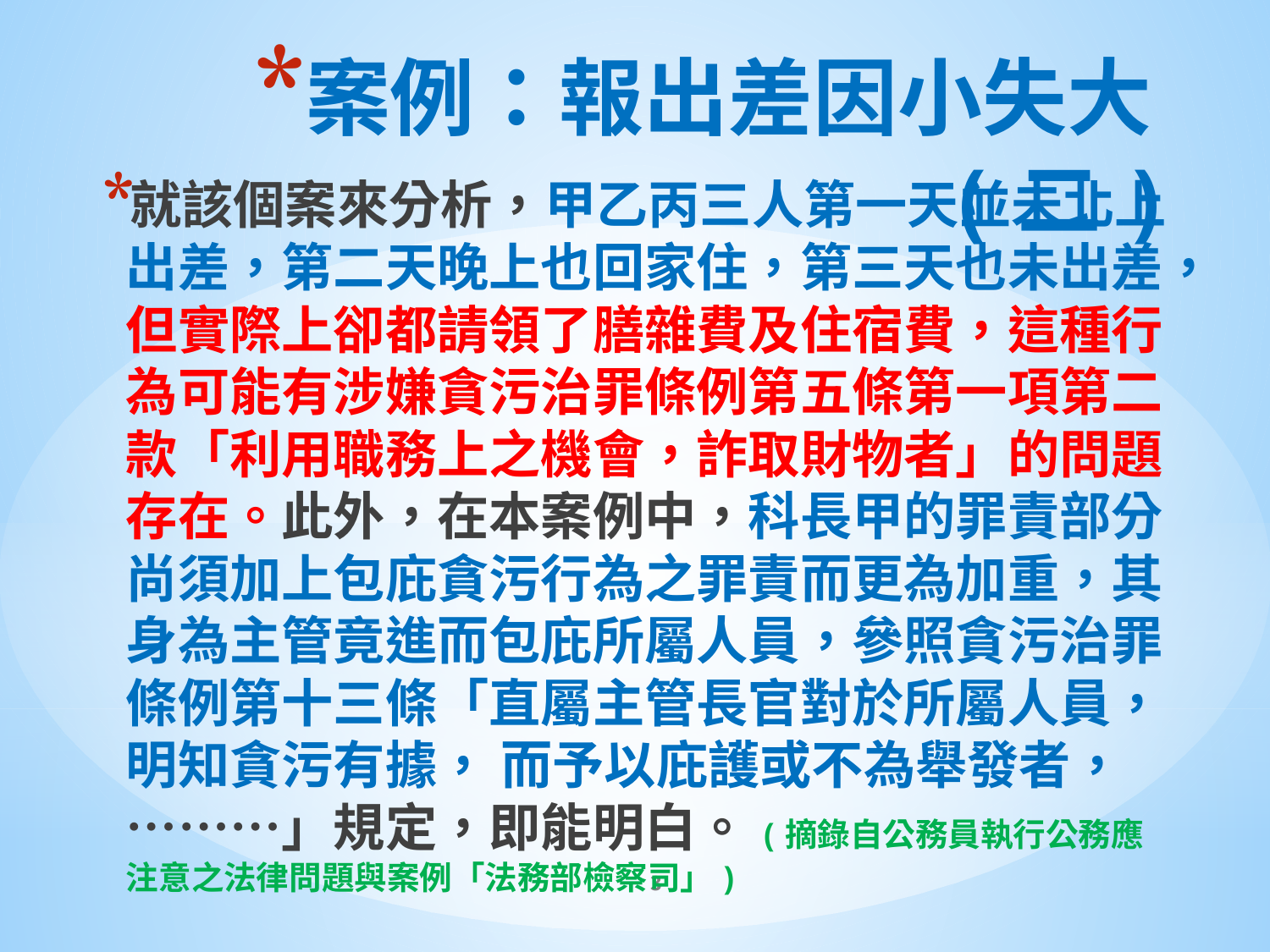

# 案例：報出差因小失大(二)
就該個案來分析，甲乙丙三人第一天並未北上出差，第二天晚上也回家住，第三天也未出差，但實際上卻都請領了膳雜費及住宿費，這種行為可能有涉嫌貪污治罪條例第五條第一項第二款「利用職務上之機會，詐取財物者」的問題存在。此外，在本案例中，科長甲的罪責部分尚須加上包庇貪污行為之罪責而更為加重，其身為主管竟進而包庇所屬人員，參照貪污治罪條例第十三條「直屬主管長官對於所屬人員，明知貪污有據， 而予以庇護或不為舉發者，………」規定，即能明白。(摘錄自公務員執行公務應注意之法律問題與案例「法務部檢察司」)

3